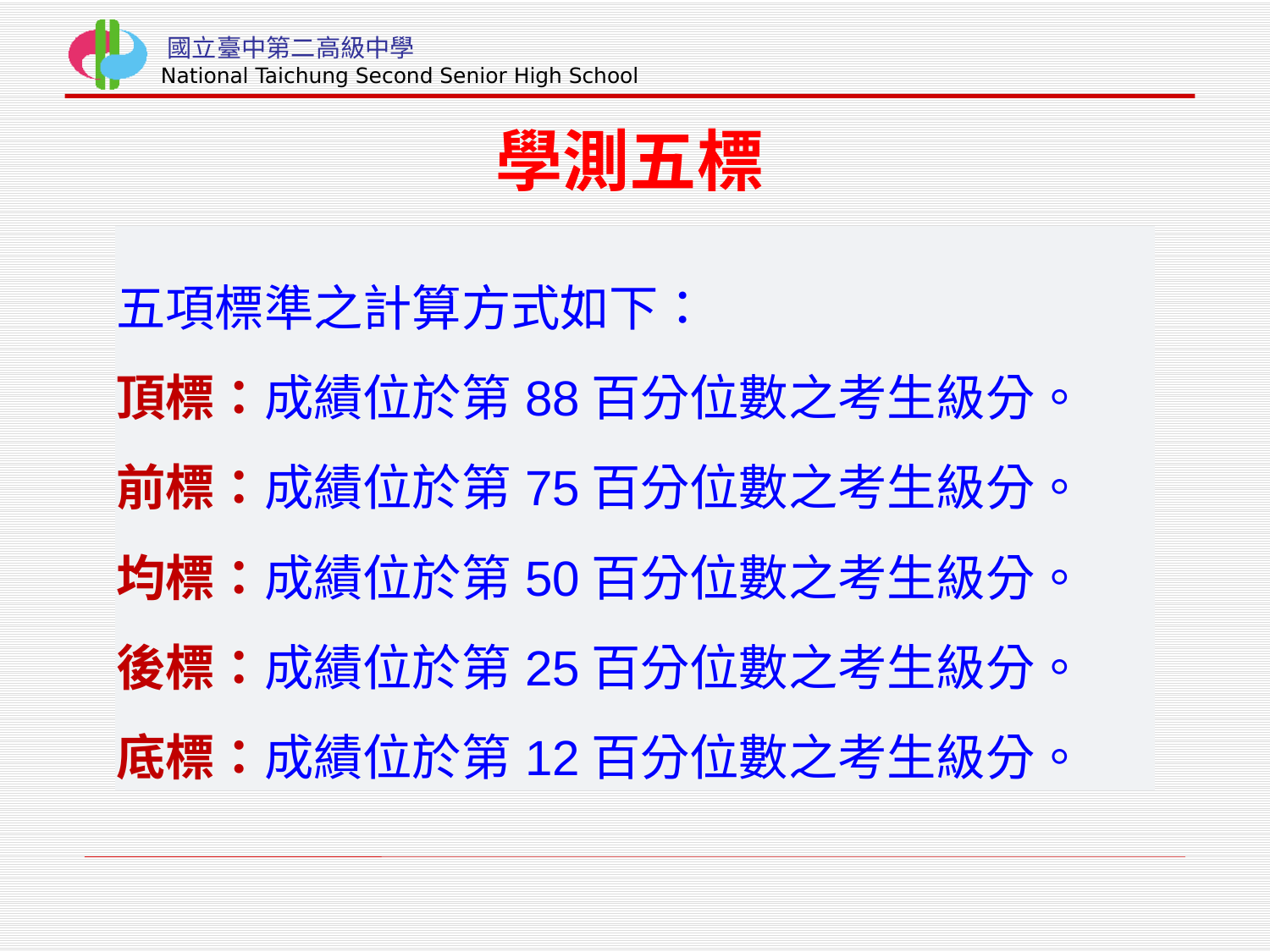

# 學測五標
| 五項標準之計算方式如下： |
| --- |
| 頂標：成績位於第88百分位數之考生級分。 |
| 前標：成績位於第75百分位數之考生級分。 |
| 均標：成績位於第50百分位數之考生級分。 |
| 後標：成績位於第25百分位數之考生級分。 |
| 底標：成績位於第12百分位數之考生級分。 |